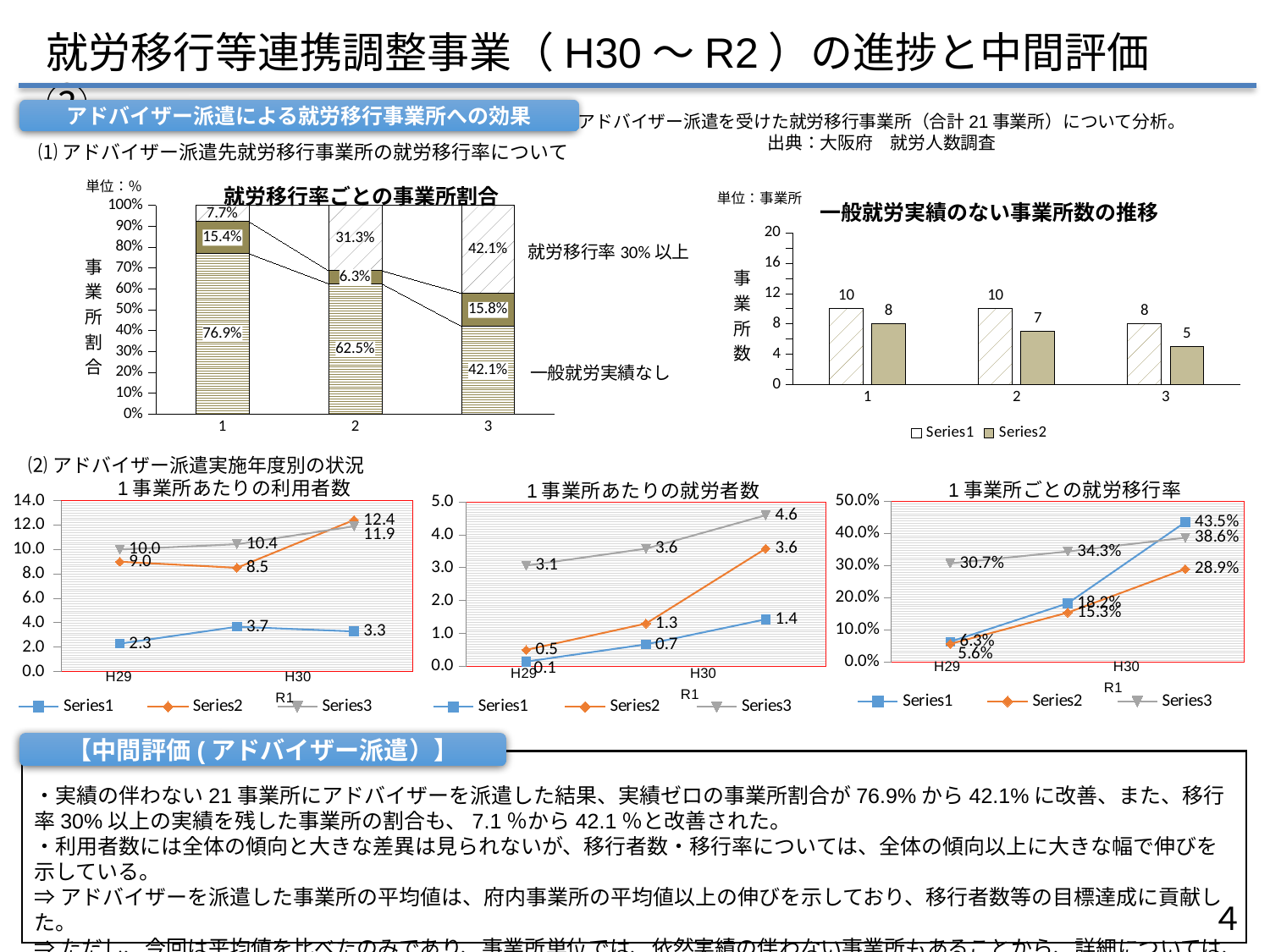

就労移行等連携調整事業（H30～R2）の進捗と中間評価②
アドバイザー派遣による就労移行事業所への効果
アドバイザー派遣を受けた就労移行事業所（合計21事業所）について分析。
出典：大阪府　就労人数調査
⑴アドバイザー派遣先就労移行事業所の就労移行率について

### Chart: 就労移行率ごとの事業所割合

| Category |  |  |  |
|---|---|---|---|
単位：％
就労移行率30%以上
一般就労実績なし

### Chart: 一般就労実績のない事業所数の推移

| Category |  |  |
|---|---|---|
単位：事業所
⑵アドバイザー派遣実施年度別の状況

### Chart

| Category |  |  |  |
|---|---|---|---|

### Chart

| Category |  |  |  |
|---|---|---|---|

### Chart

| Category |  |  |  |
|---|---|---|---|
【中間評価(アドバイザー派遣）】

・実績の伴わない21事業所にアドバイザーを派遣した結果、実績ゼロの事業所割合が76.9%から42.1%に改善、また、移行率30%以上の実績を残した事業所の割合も、7.1％から42.1％と改善された。
・利用者数には全体の傾向と大きな差異は見られないが、移行者数・移行率については、全体の傾向以上に大きな幅で伸びを示している。
⇒アドバイザーを派遣した事業所の平均値は、府内事業所の平均値以上の伸びを示しており、移行者数等の目標達成に貢献した。
⇒ただし、今回は平均値を比べたのみであり、事業所単位では、依然実績の伴わない事業所もあることから、詳細については、今後詳しく検証する必要がある。
４